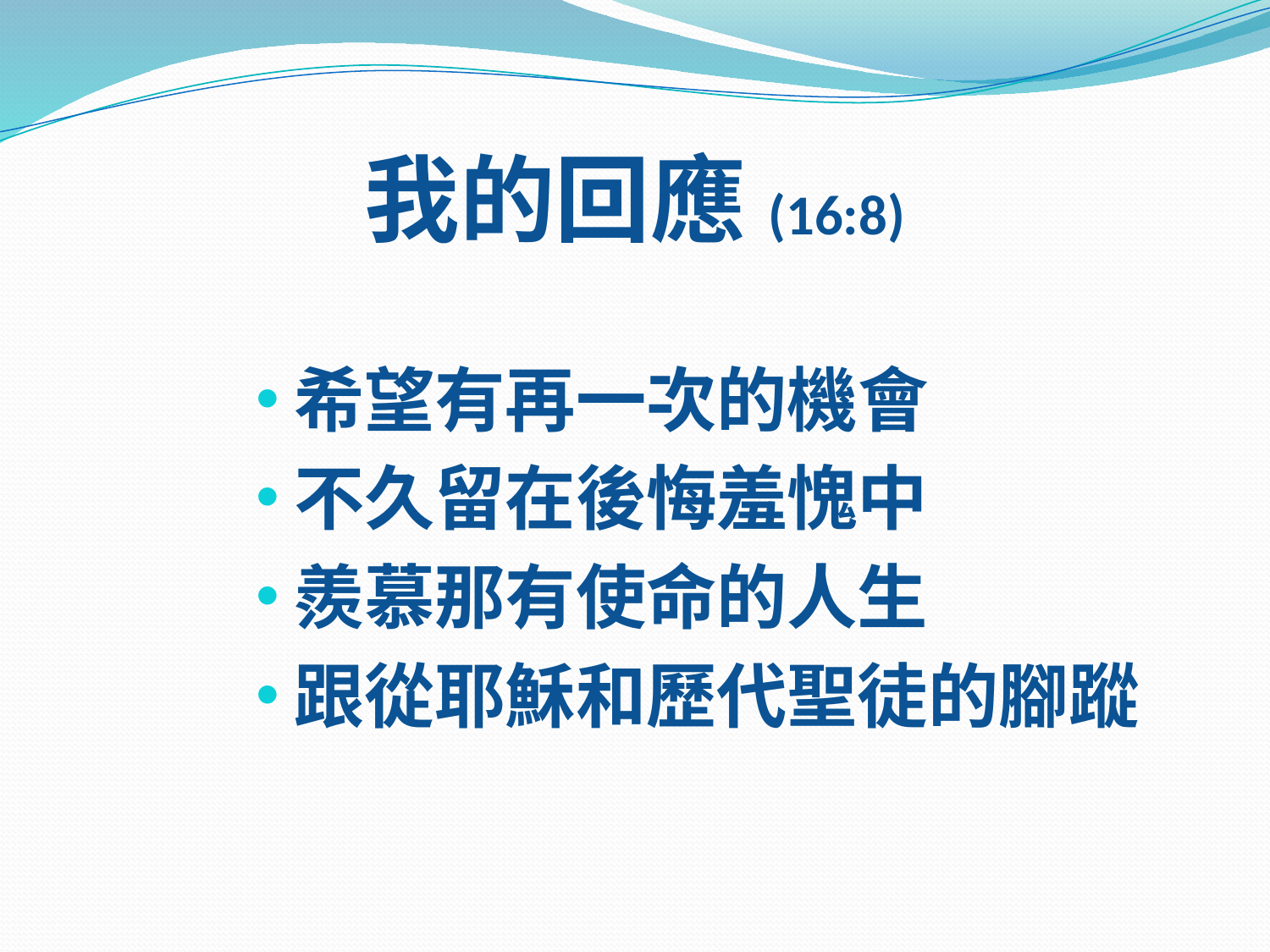

# 我的回應(16:8)
希望有再一次的機會
不久留在後悔羞愧中
羨慕那有使命的人生
跟從耶穌和歷代聖徒的腳蹤